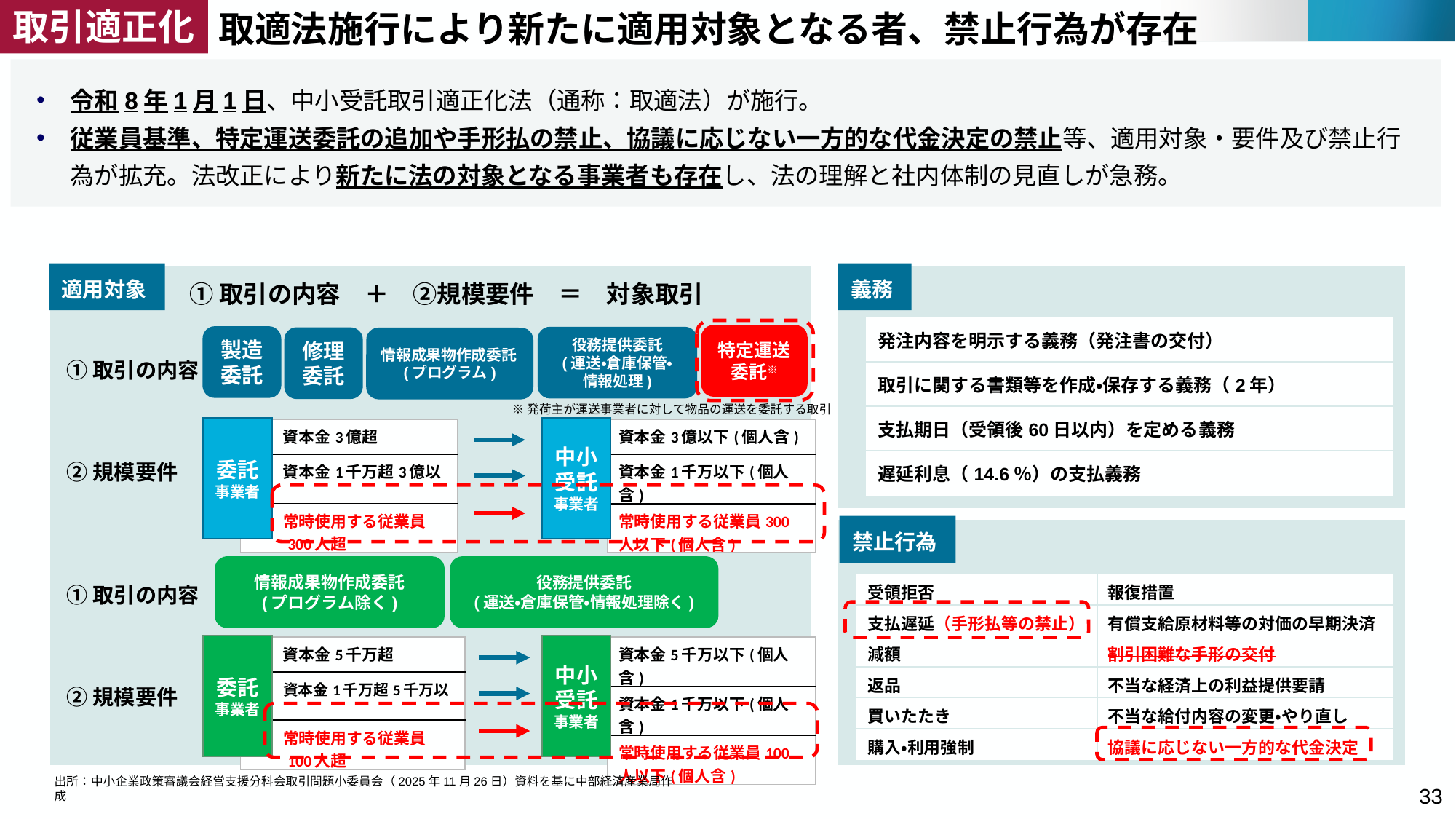

取引適正化
# 取適法施行により新たに適用対象となる者、禁止行為が存在
令和8年1月1日、中小受託取引適正化法（通称：取適法）が施行。
従業員基準、特定運送委託の追加や手形払の禁止、協議に応じない一方的な代金決定の禁止等、適用対象・要件及び禁止行為が拡充。法改正により新たに法の対象となる事業者も存在し、法の理解と社内体制の見直しが急務。
適用対象
義務

①取引の内容　＋　②規模要件　＝　対象取引
| 発注内容を明示する義務（発注書の交付） |
| --- |
| 取引に関する書類等を作成・保存する義務（2年） |
| 支払期日（受領後60日以内）を定める義務 |
| 遅延利息（14.6％）の支払義務 |

特定運送委託※
製造委託
役務提供委託
(運送・倉庫保管・
情報処理)
修理委託
情報成果物作成委託(プログラム)
①取引の内容

②規模要件
※発荷主が運送事業者に対して物品の運送を委託する取引
委託
事業者
中小受託
事業者
| 資本金3億超 |
| --- |
| 資本金1千万超3億以下 |
| 常時使用する従業員 　　300人超 |
| 資本金3億以下(個人含) |
| --- |
| 資本金1千万以下(個人含) |
| 常時使用する従業員300人以下(個人含) |

禁止行為

役務提供委託
(運送・倉庫保管・情報処理除く)
情報成果物作成委託
(プログラム除く)
| 受領拒否 | 報復措置 |
| --- | --- |
| 支払遅延（手形払等の禁止） | 有償支給原材料等の対価の早期決済 |
| 減額 | 割引困難な手形の交付 |
| 返品 | 不当な経済上の利益提供要請 |
| 買いたたき | 不当な給付内容の変更・やり直し |
| 購入・利用強制 | 協議に応じない一方的な代金決定 |
①取引の内容

②規模要件

委託
事業者
中小受託
事業者
| 資本金5千万超 |
| --- |
| 資本金1千万超5千万以下 |
| 常時使用する従業員 　　100人超 |
| 資本金5千万以下(個人含) |
| --- |
| 資本金1千万以下(個人含) |
| 常時使用する従業員100人以下(個人含) |

33
出所：中小企業政策審議会経営支援分科会取引問題小委員会（2025年11月26日）資料を基に中部経済産業局作成